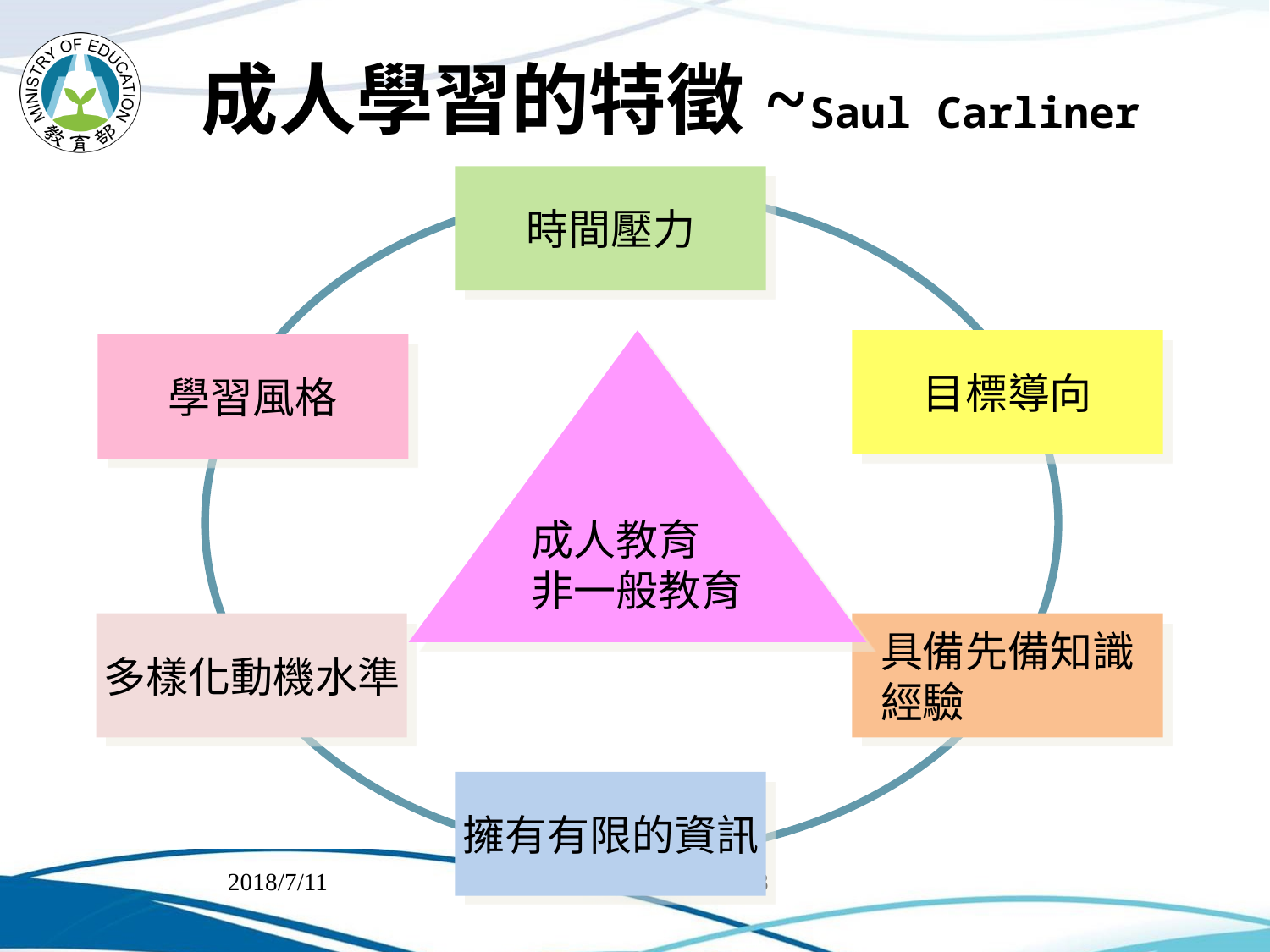

# 成人學習的特徵~Saul Carliner
時間壓力

成人教育
非一般教育
目標導向
學習風格
多樣化動機水準
具備先備知識
經驗
擁有有限的資訊

2018/7/11
38